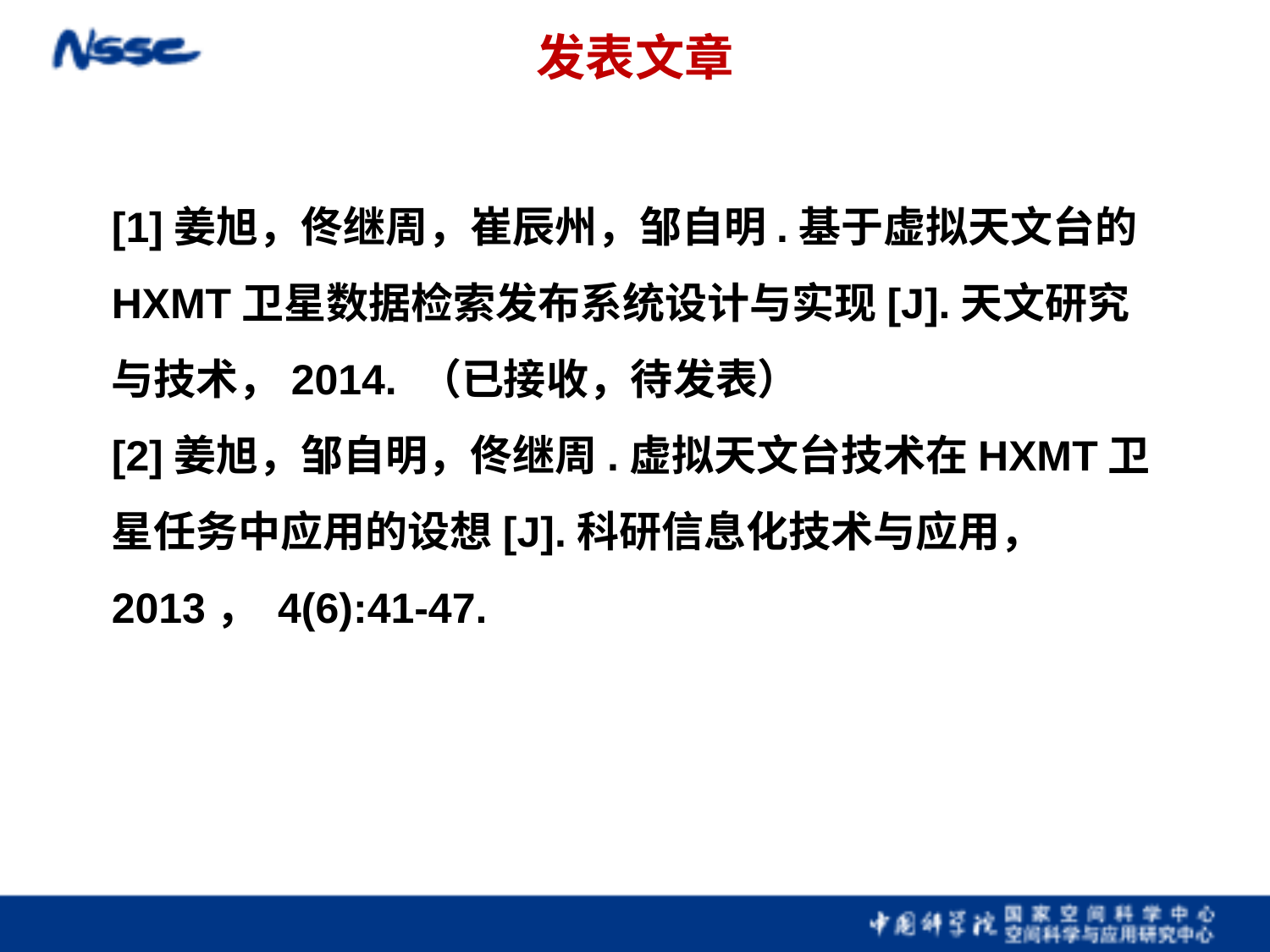

发表文章

[1]姜旭，佟继周，崔辰州，邹自明.基于虚拟天文台的HXMT卫星数据检索发布系统设计与实现[J].天文研究与技术，2014. （已接收，待发表）
[2]姜旭，邹自明，佟继周.虚拟天文台技术在HXMT卫星任务中应用的设想[J].科研信息化技术与应用， 2013， 4(6):41-47.